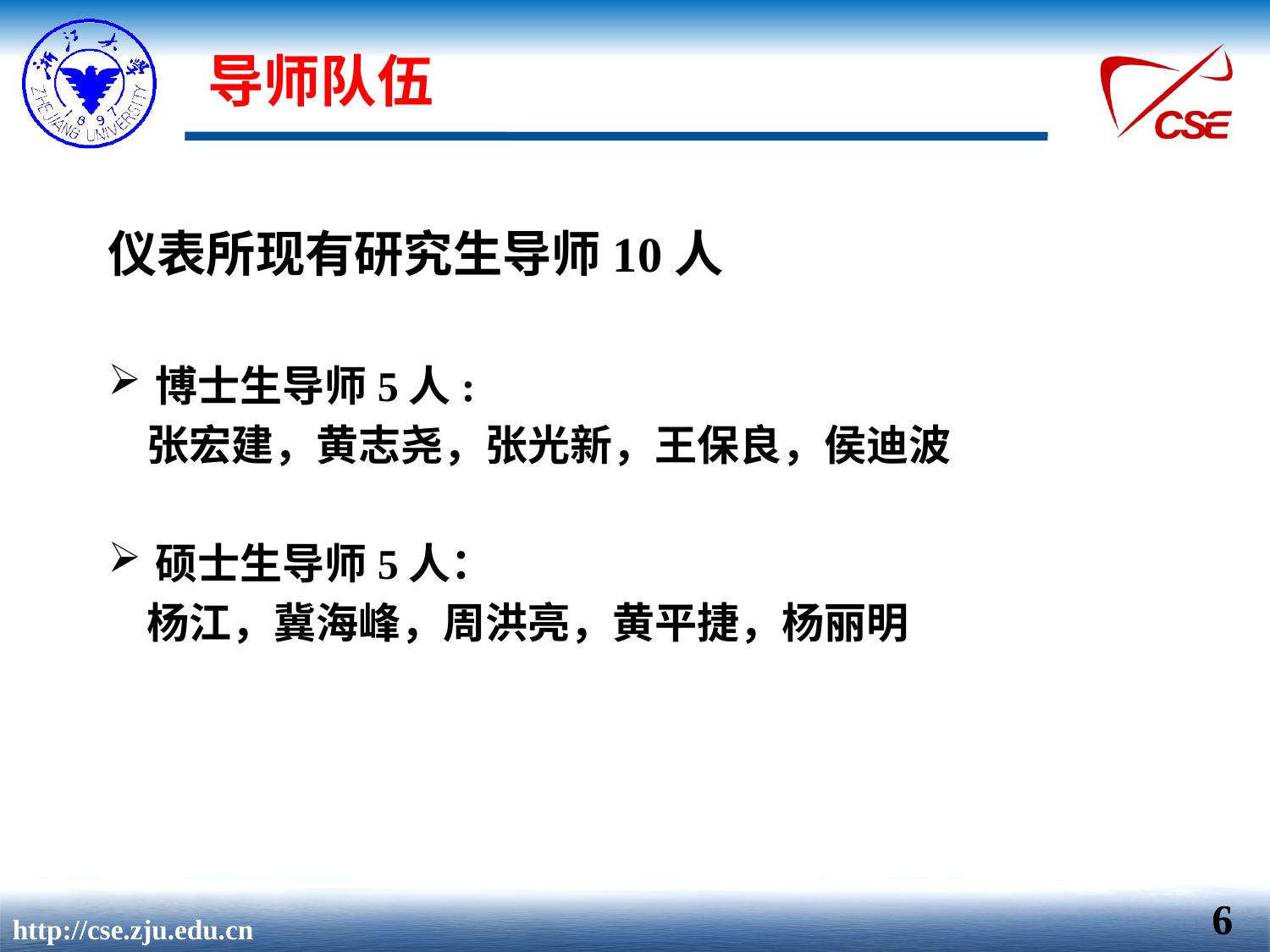

# 导师队伍
仪表所现有研究生导师10人

博士生导师5人:
   张宏建，黄志尧，张光新，王保良，侯迪波

硕士生导师5人：
   杨江，冀海峰，周洪亮，黄平捷，杨丽明